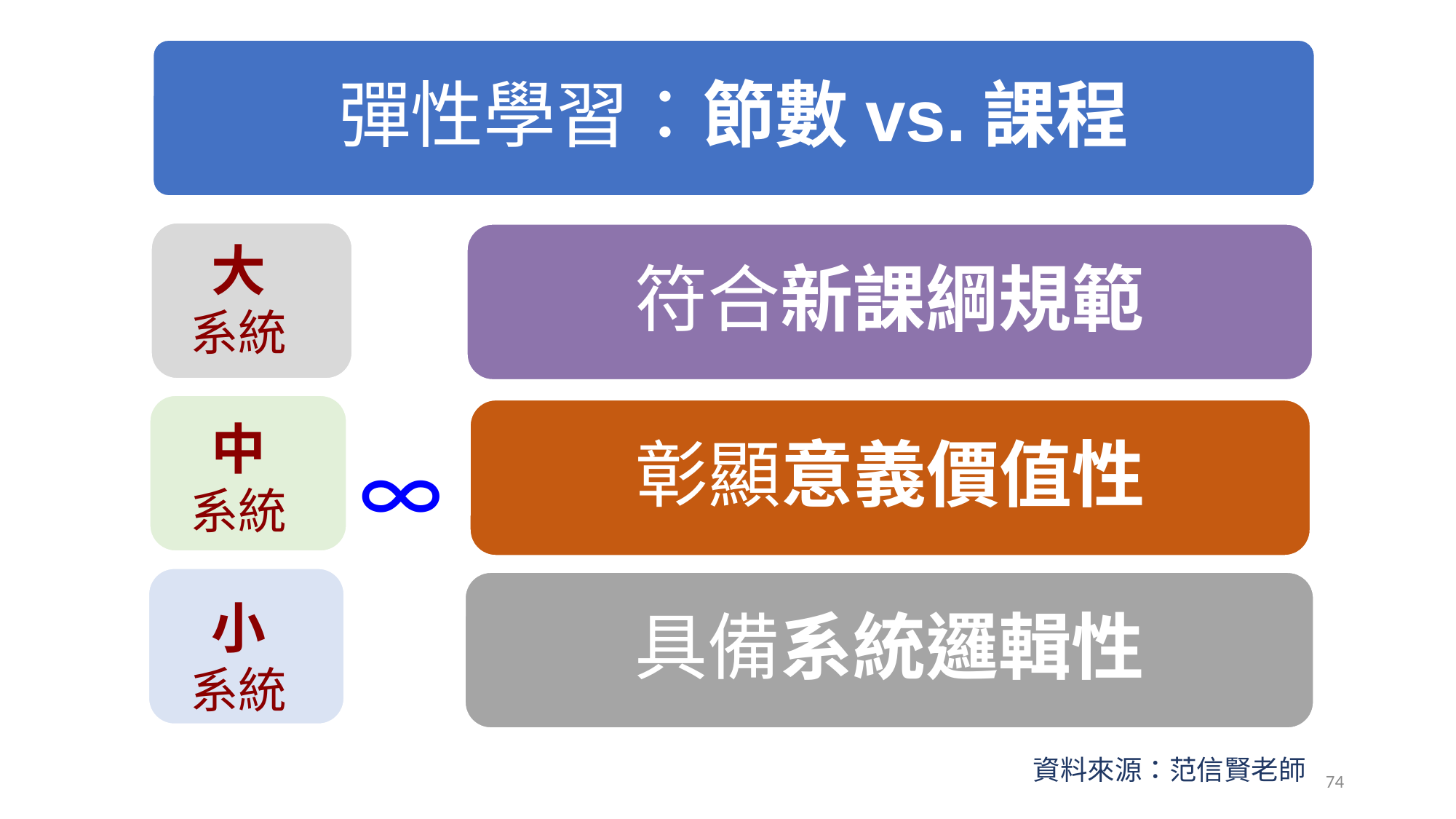

彈性學習：節數vs.課程
符合新課綱規範
彰顯意義價值性
具備系統邏輯性
大
系統
中
系統
∞
小
系統
資料來源：范信賢老師
74